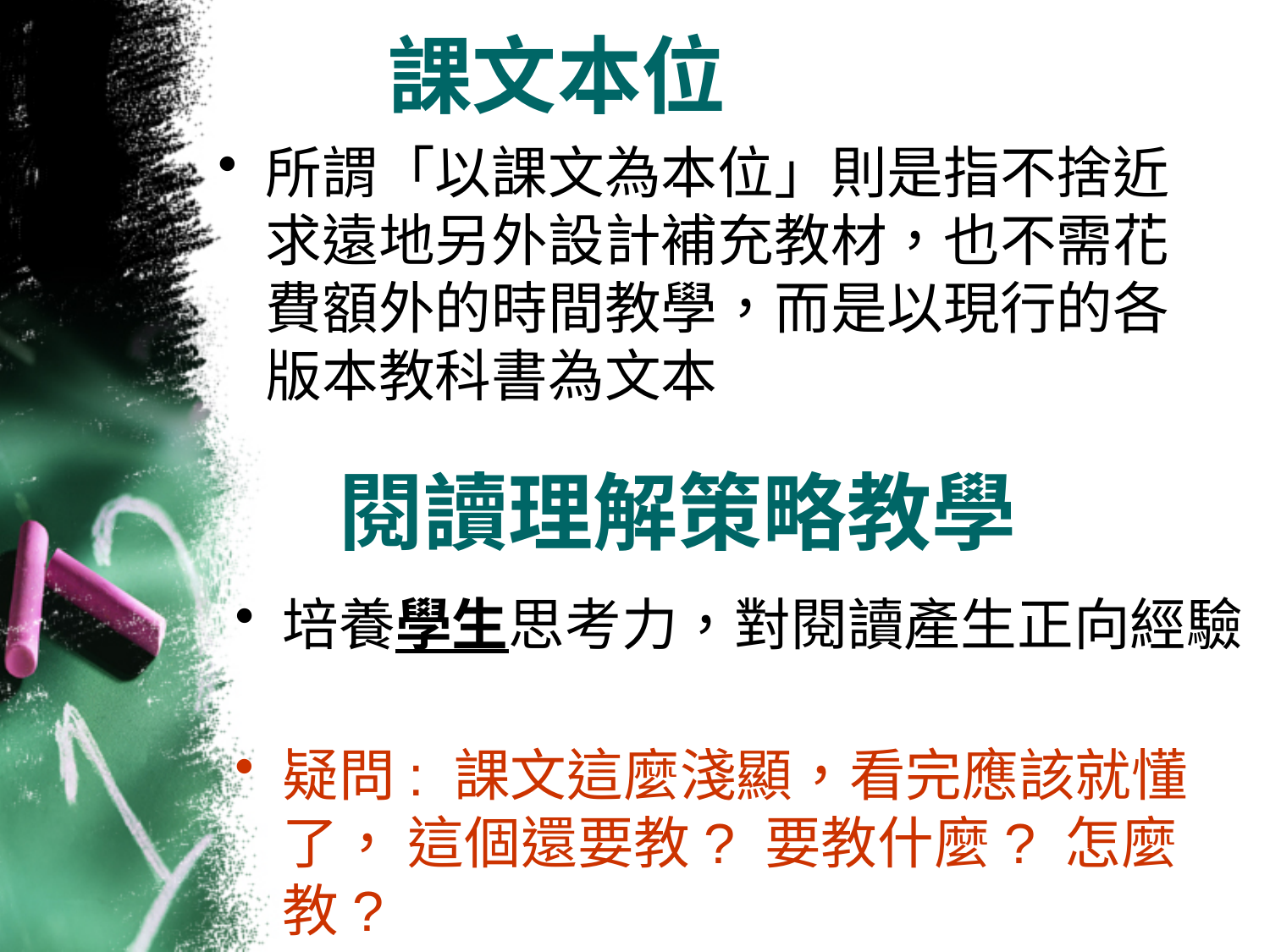

# 課文本位
所謂「以課文為本位」則是指不捨近求遠地另外設計補充教材，也不需花費額外的時間教學，而是以現行的各版本教科書為文本
閱讀理解策略教學
培養學生思考力，對閱讀產生正向經驗
疑問: 課文這麼淺顯，看完應該就懂了， 這個還要教? 要教什麼? 怎麼教?